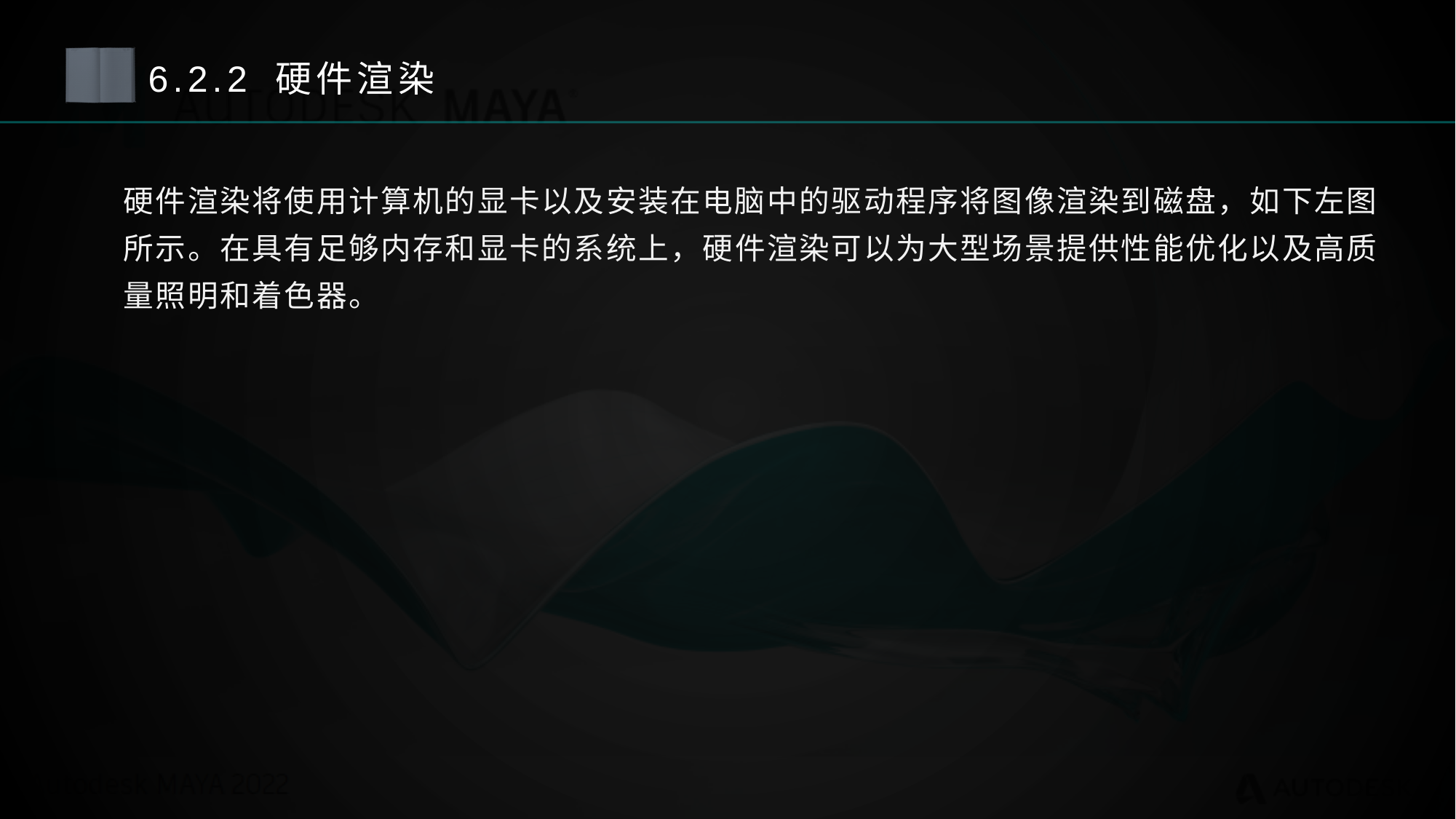

6.2.2 硬件渲染
硬件渲染将使用计算机的显卡以及安装在电脑中的驱动程序将图像渲染到磁盘，如下左图所示。在具有足够内存和显卡的系统上，硬件渲染可以为大型场景提供性能优化以及高质量照明和着色器。